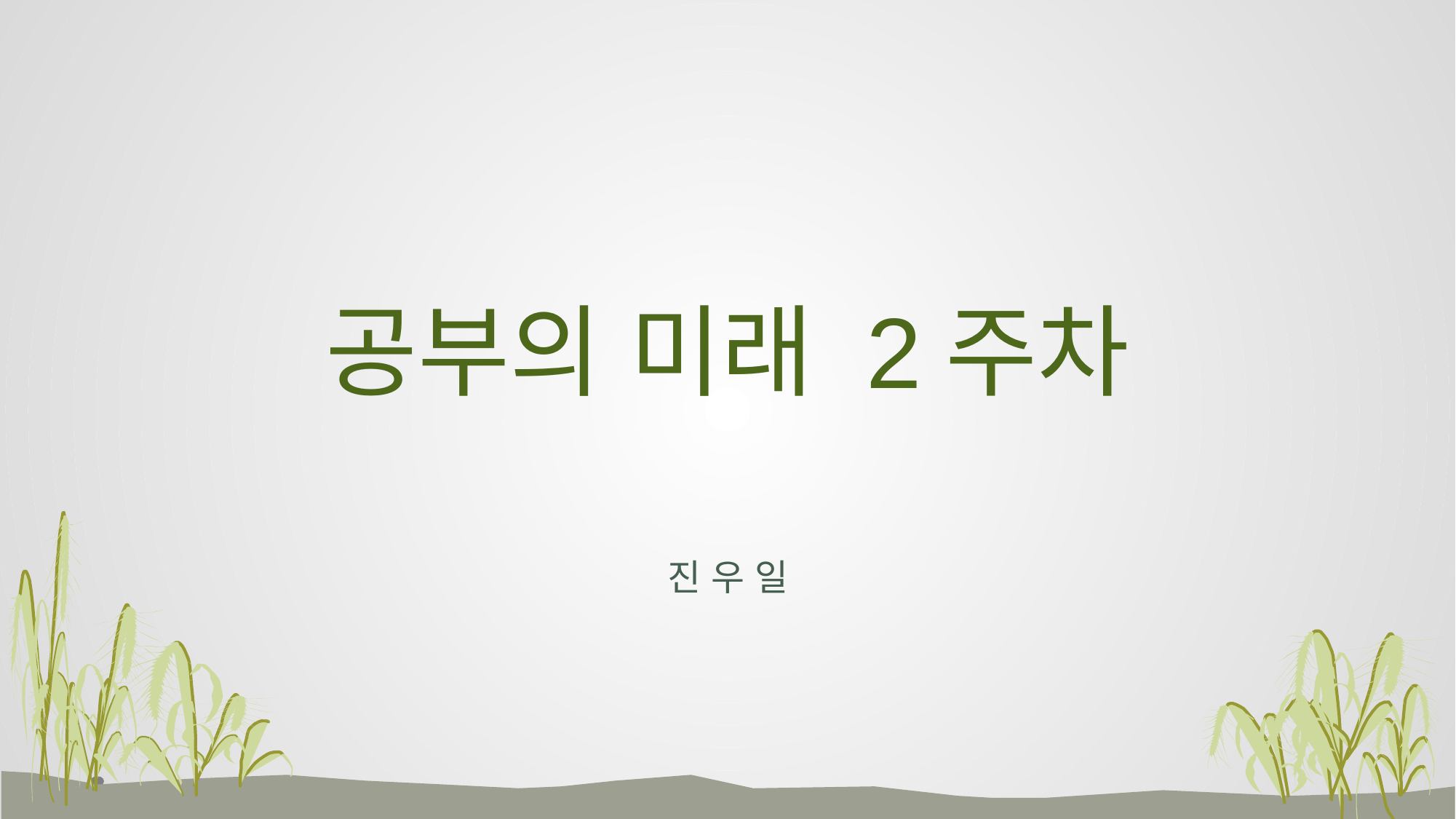

# 공부의 미래 2주차
진 우 일